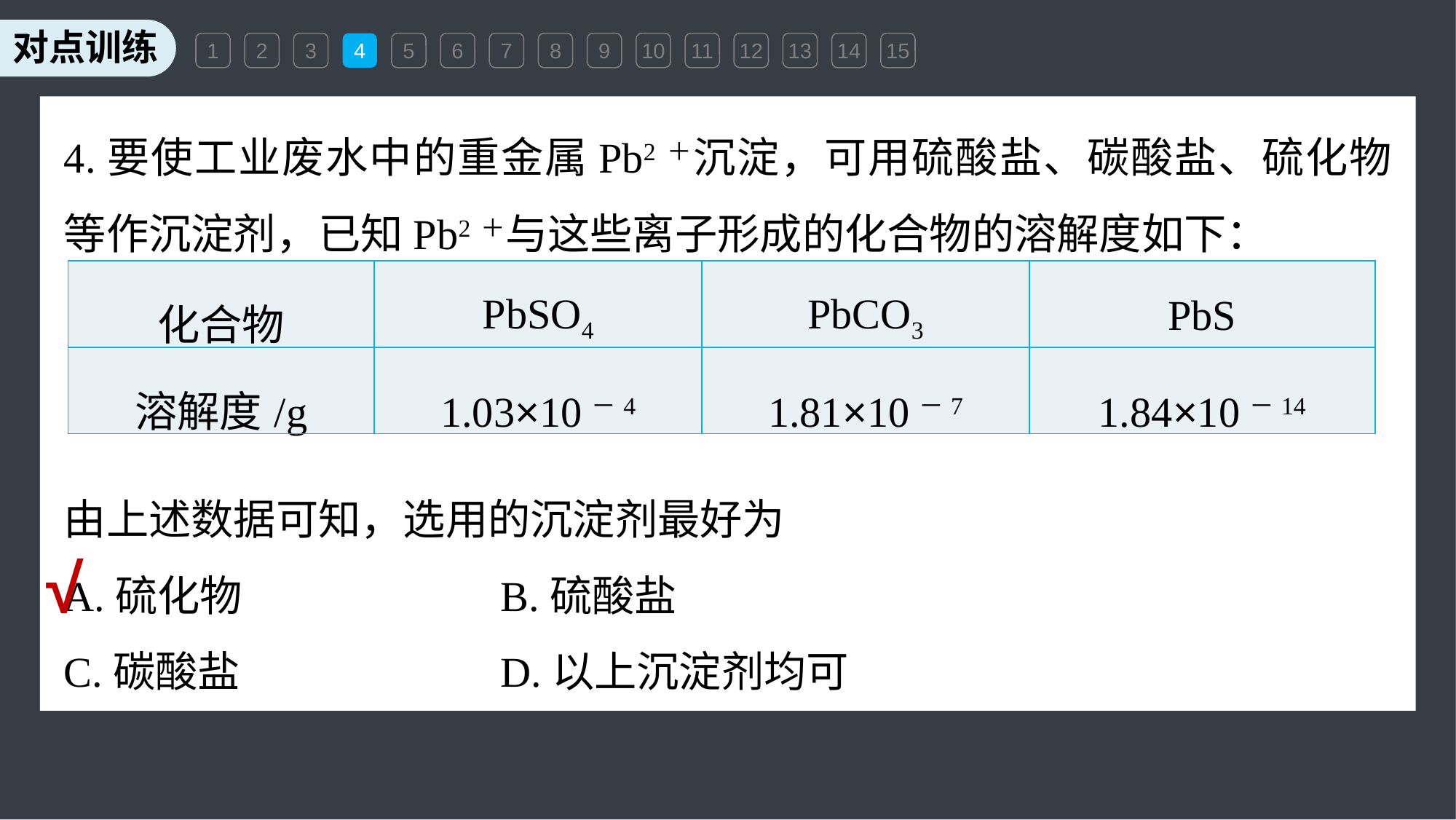

1
2
3
4
5
6
7
8
9
10
11
12
13
14
15
4.要使工业废水中的重金属Pb2＋沉淀，可用硫酸盐、碳酸盐、硫化物等作沉淀剂，已知Pb2＋与这些离子形成的化合物的溶解度如下：
| 化合物 | PbSO4 | PbCO3 | PbS |
| --- | --- | --- | --- |
| 溶解度/g | 1.03×10－4 | 1.81×10－7 | 1.84×10－14 |
由上述数据可知，选用的沉淀剂最好为
A.硫化物  			B.硫酸盐
C.碳酸盐  			D.以上沉淀剂均可
√